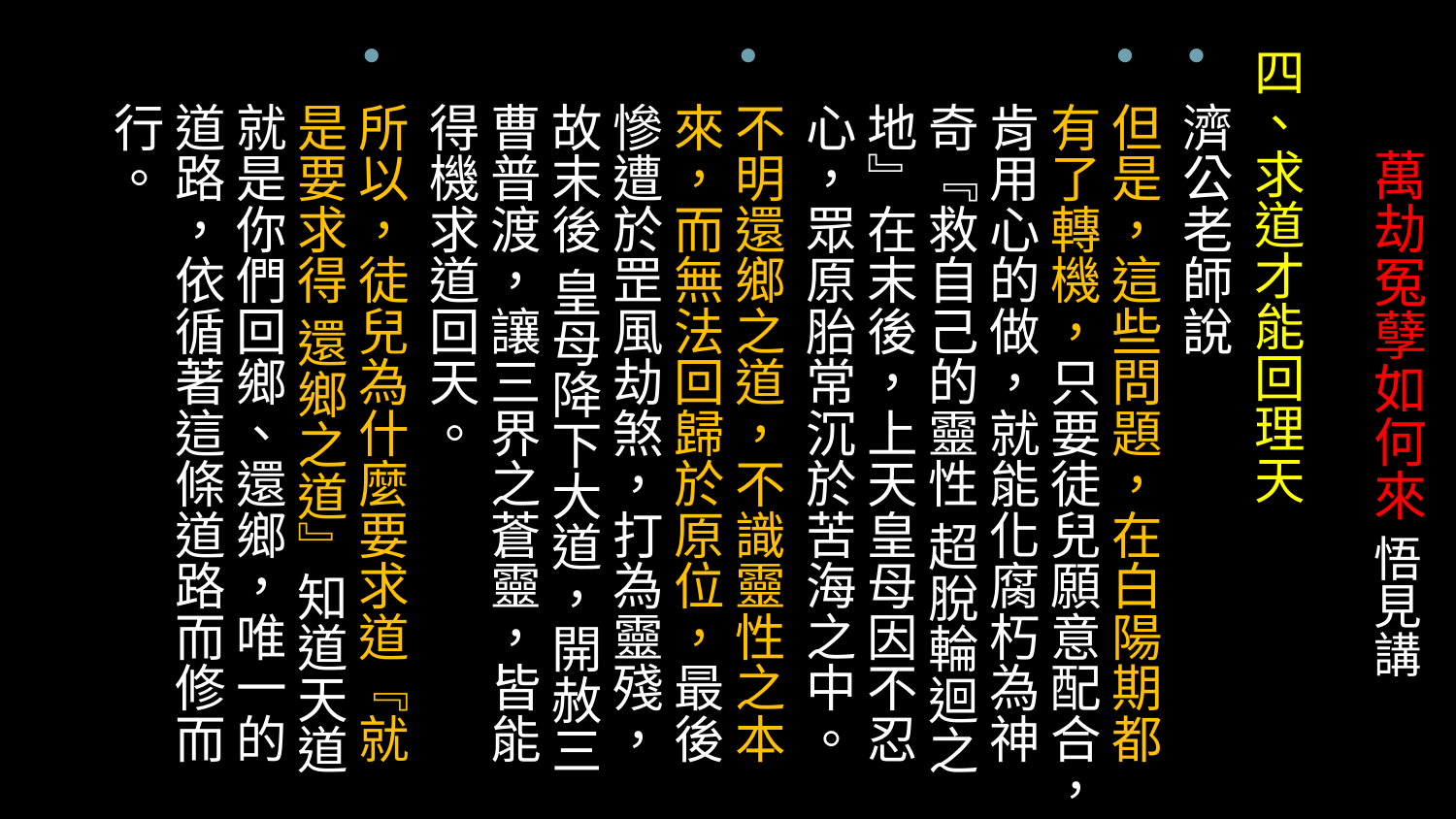

四、求道才能回理天
濟公老師說
但是，這些問題，在白陽期都有了轉機，只要徒兒願意配合，肯用心的做，就能化腐朽為神奇『救自己的靈性 超脫輪迴之地』在末後，上天皇母因不忍心，眾原胎常沉於苦海之中。
不明還鄉之道，不識靈性之本來，而無法回歸於原位，最後慘遭於罡風劫煞，打為靈殘，故末後 皇母降下大道，開赦三曹普渡，讓三界之蒼靈，皆能得機求道回天。
所以，徒兒為什麼要求道『就是要求得 還鄉之道』知道天道就是你們回鄉、還鄉，唯一的道路，依循著這條道路而修而行。

# 萬劫冤孽如何來 悟見講